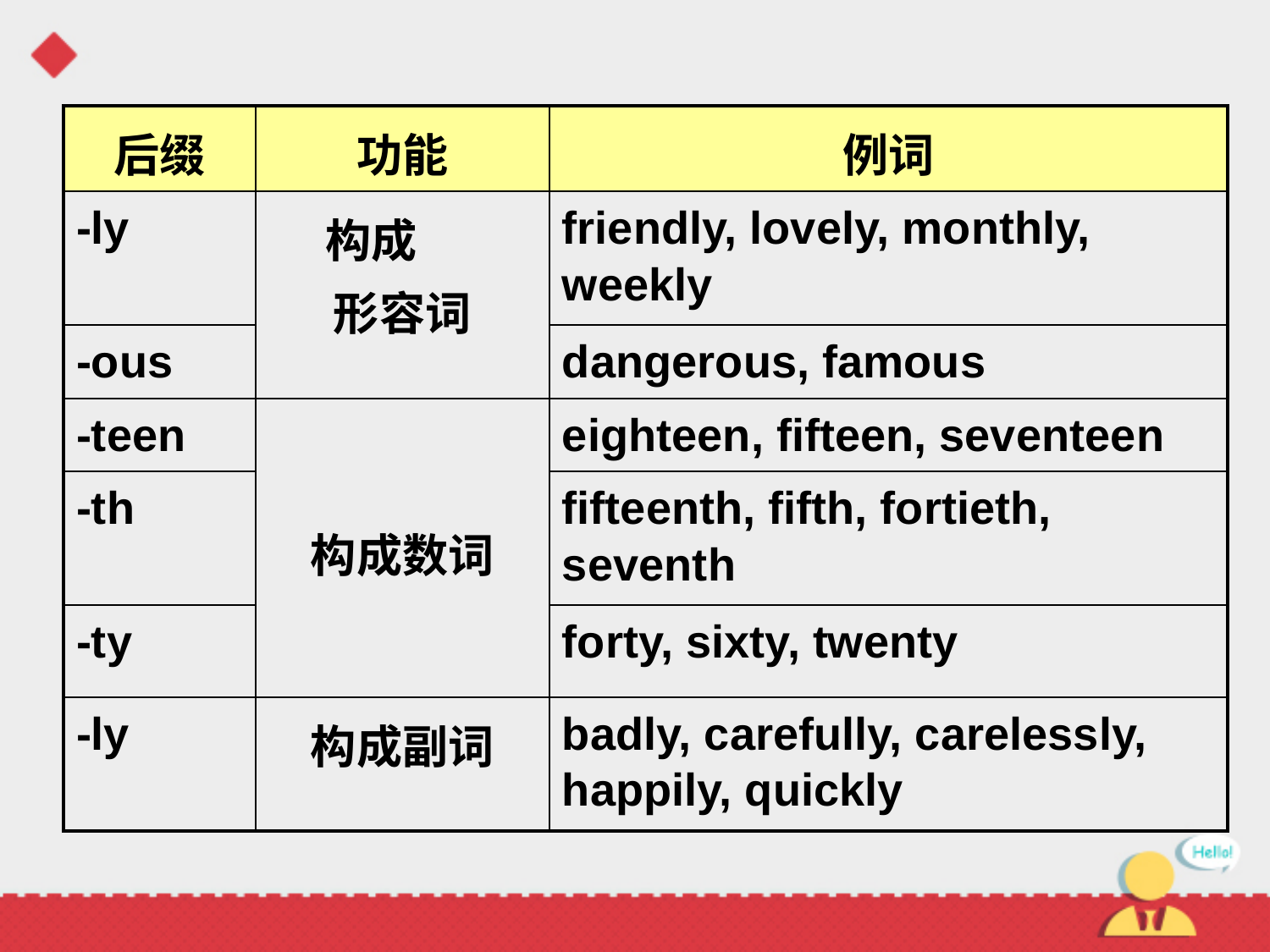

| 后缀 | 功能 | 例词 |
| --- | --- | --- |
| -ly | 构成 形容词 | friendly, lovely, monthly, weekly |
| -ous |  | dangerous, famous |
| -teen | 构成数词 | eighteen, fifteen, seventeen |
| -th |  | fifteenth, fifth, fortieth, seventh |
| -ty |  | forty, sixty, twenty |
| -ly | 构成副词 | badly, carefully, carelessly, happily, quickly |